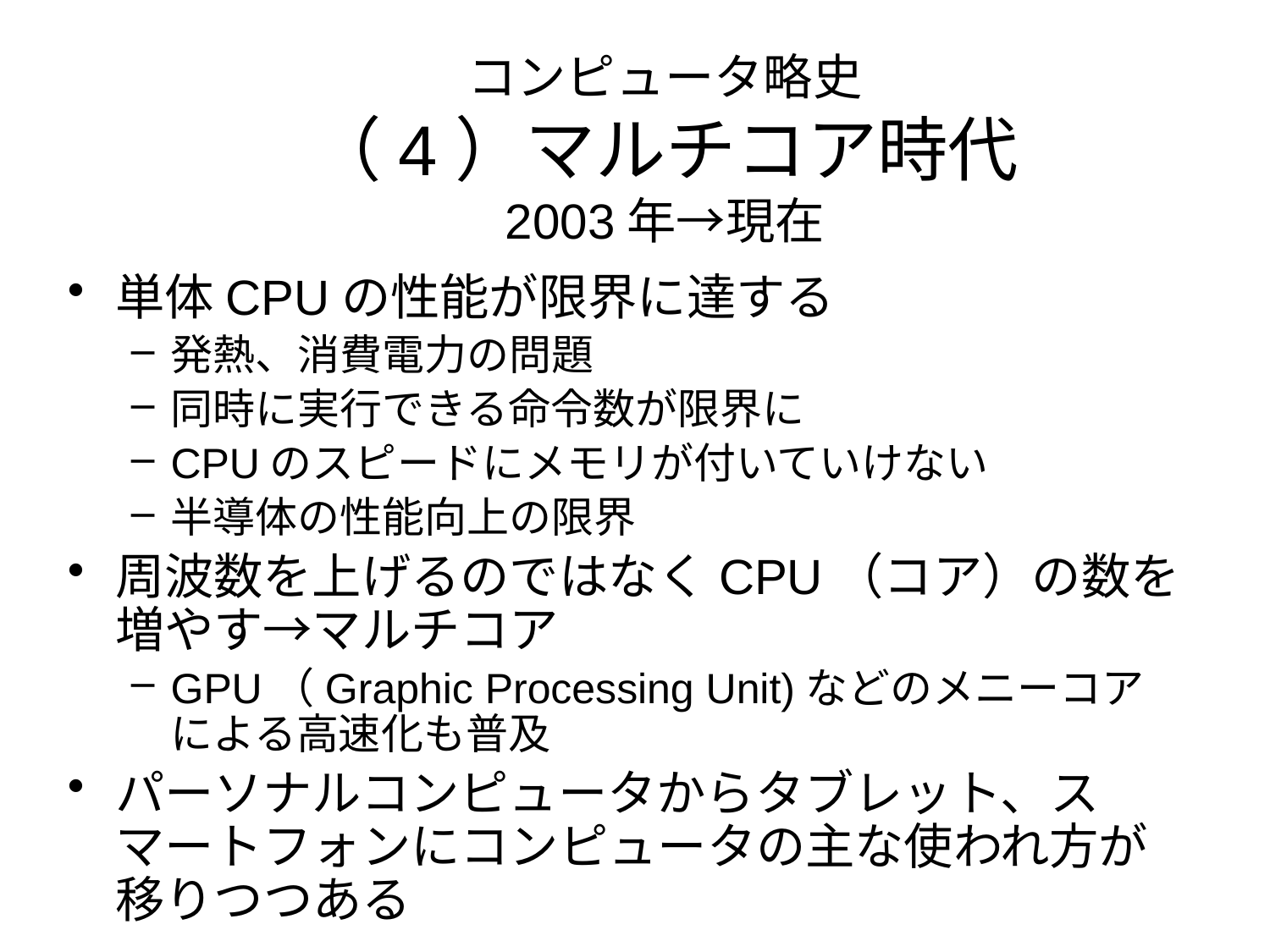

コンピュータ略史
（4）マルチコア時代
2003年→現在
単体CPUの性能が限界に達する
発熱、消費電力の問題
同時に実行できる命令数が限界に
CPUのスピードにメモリが付いていけない
半導体の性能向上の限界
周波数を上げるのではなくCPU（コア）の数を増やす→マルチコア
GPU（Graphic Processing Unit)などのメニーコアによる高速化も普及
パーソナルコンピュータからタブレット、スマートフォンにコンピュータの主な使われ方が移りつつある